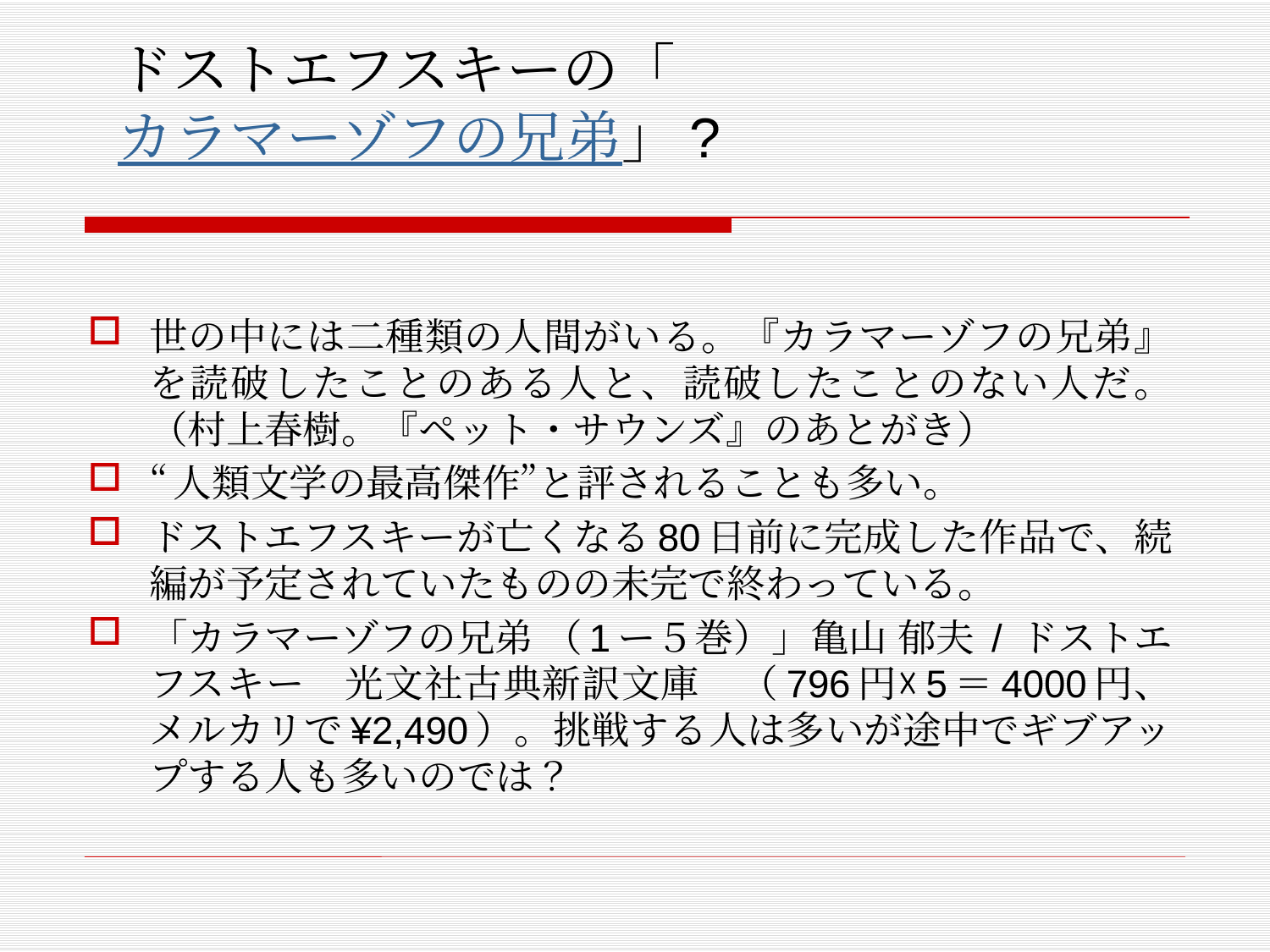

# ドストエフスキーの「カラマーゾフの兄弟」?
世の中には二種類の人間がいる。『カラマーゾフの兄弟』を読破したことのある人と、読破したことのない人だ。（村上春樹。『ペット・サウンズ』のあとがき）
“人類文学の最高傑作”と評されることも多い。
ドストエフスキーが亡くなる80日前に完成した作品で、続編が予定されていたものの未完で終わっている。
「カラマーゾフの兄弟 （1ー５巻）」亀山 郁夫 / ドストエフスキー　光文社古典新訳文庫　（796円☓5＝4000円、メルカリで¥2,490）。挑戦する人は多いが途中でギブアップする人も多いのでは？